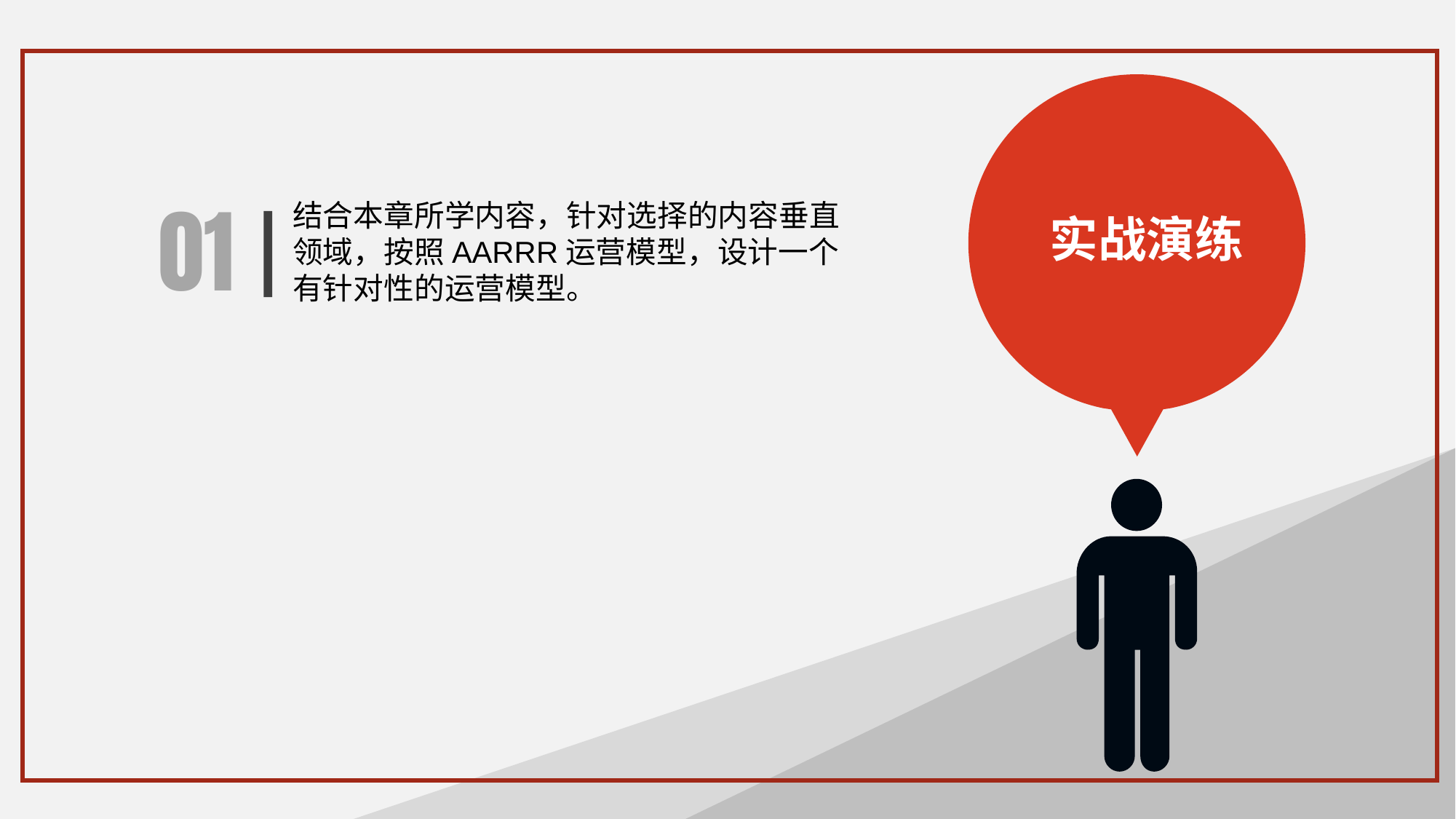

结合本章所学内容，针对选择的内容垂直领域，按照AARRR运营模型，设计一个有针对性的运营模型。
01
实战演练